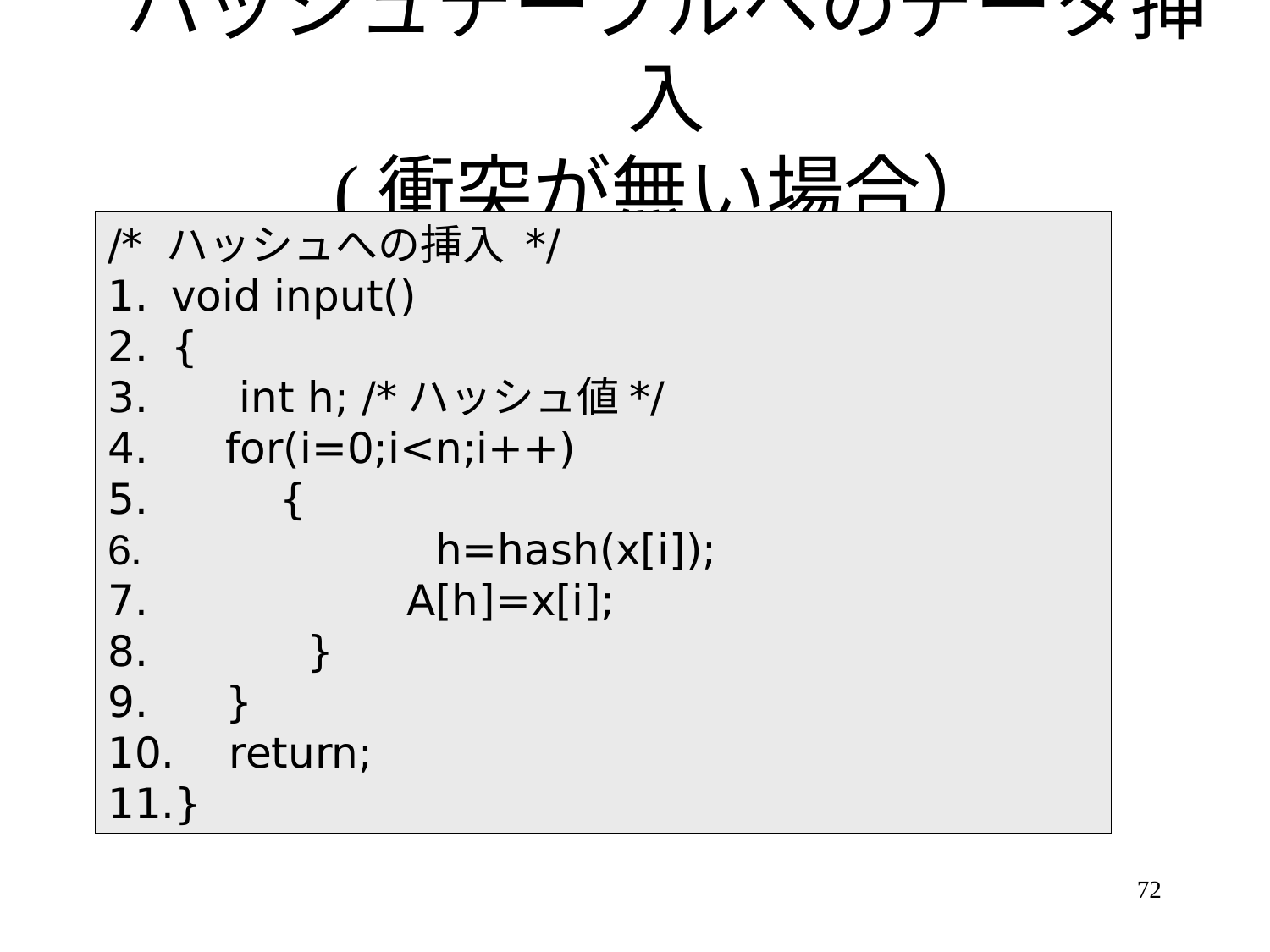

# ハッシュテーブルへのデータ挿入 (衝突が無い場合）
/* ハッシュへの挿入 */
void input()
{
     int h; /*ハッシュ値*/
    for(i=0;i<n;i++)
        {
　　　　　　h=hash(x[i]);
	        A[h]=x[i];
          }
    }
    return;
}
72